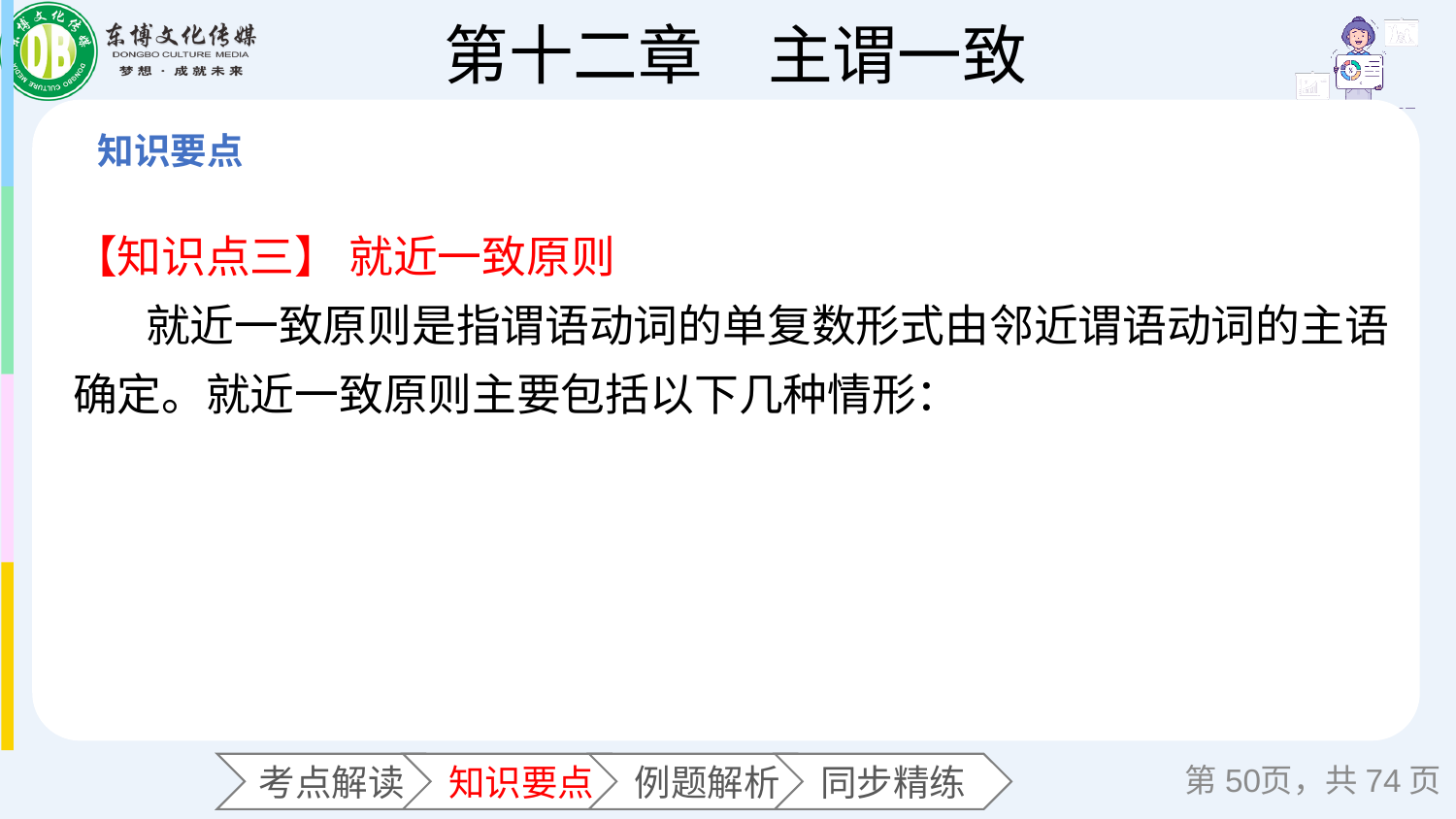

【知识点三】 就近一致原则
就近一致原则是指谓语动词的单复数形式由邻近谓语动词的主语确定。就近一致原则主要包括以下几种情形：
第50页，共74页